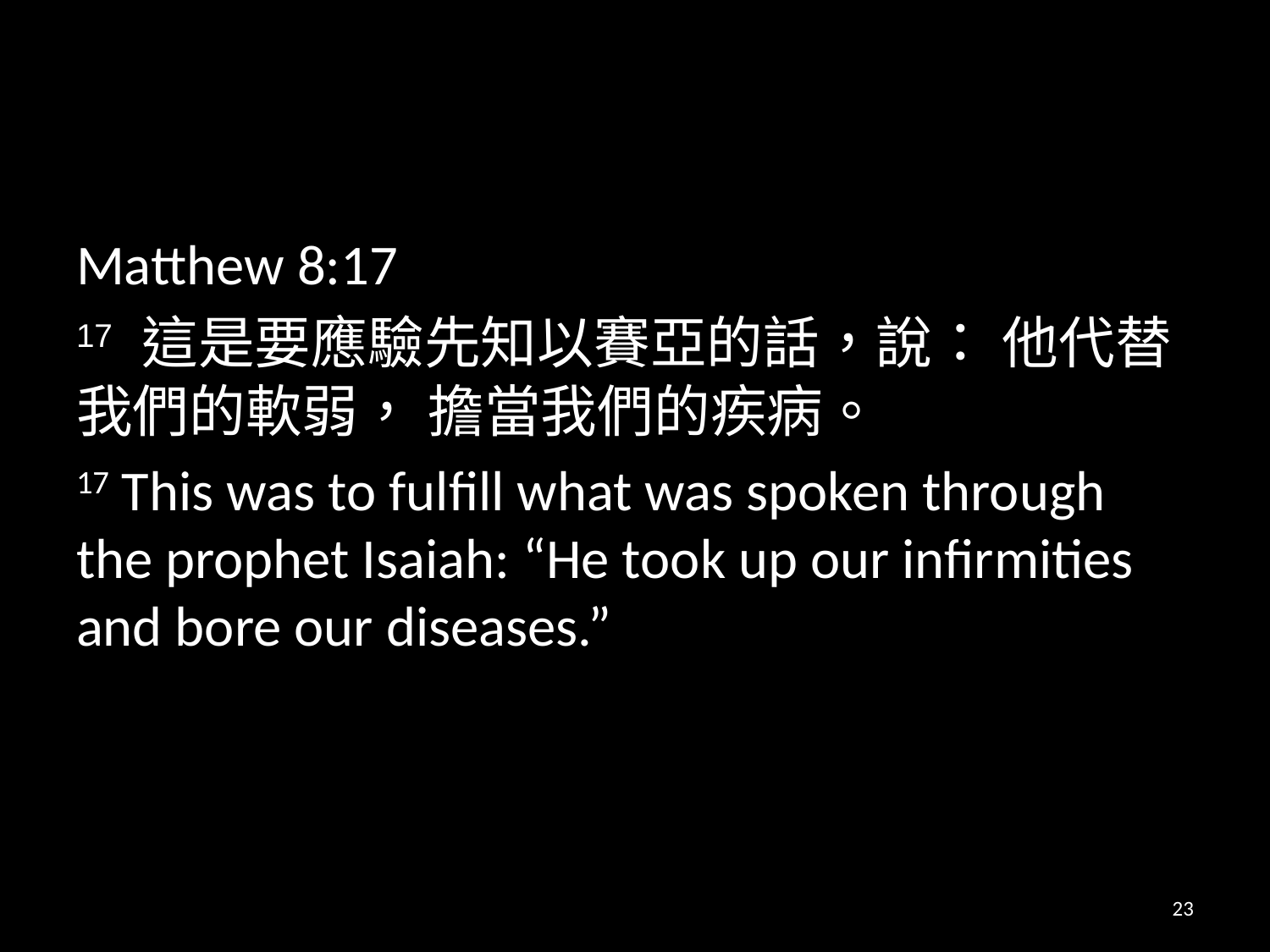

#
Matthew 8:17
17 這是要應驗先知以賽亞的話，說： 他代替我們的軟弱， 擔當我們的疾病。
17 This was to fulfill what was spoken through the prophet Isaiah: “He took up our infirmities and bore our diseases.”

23